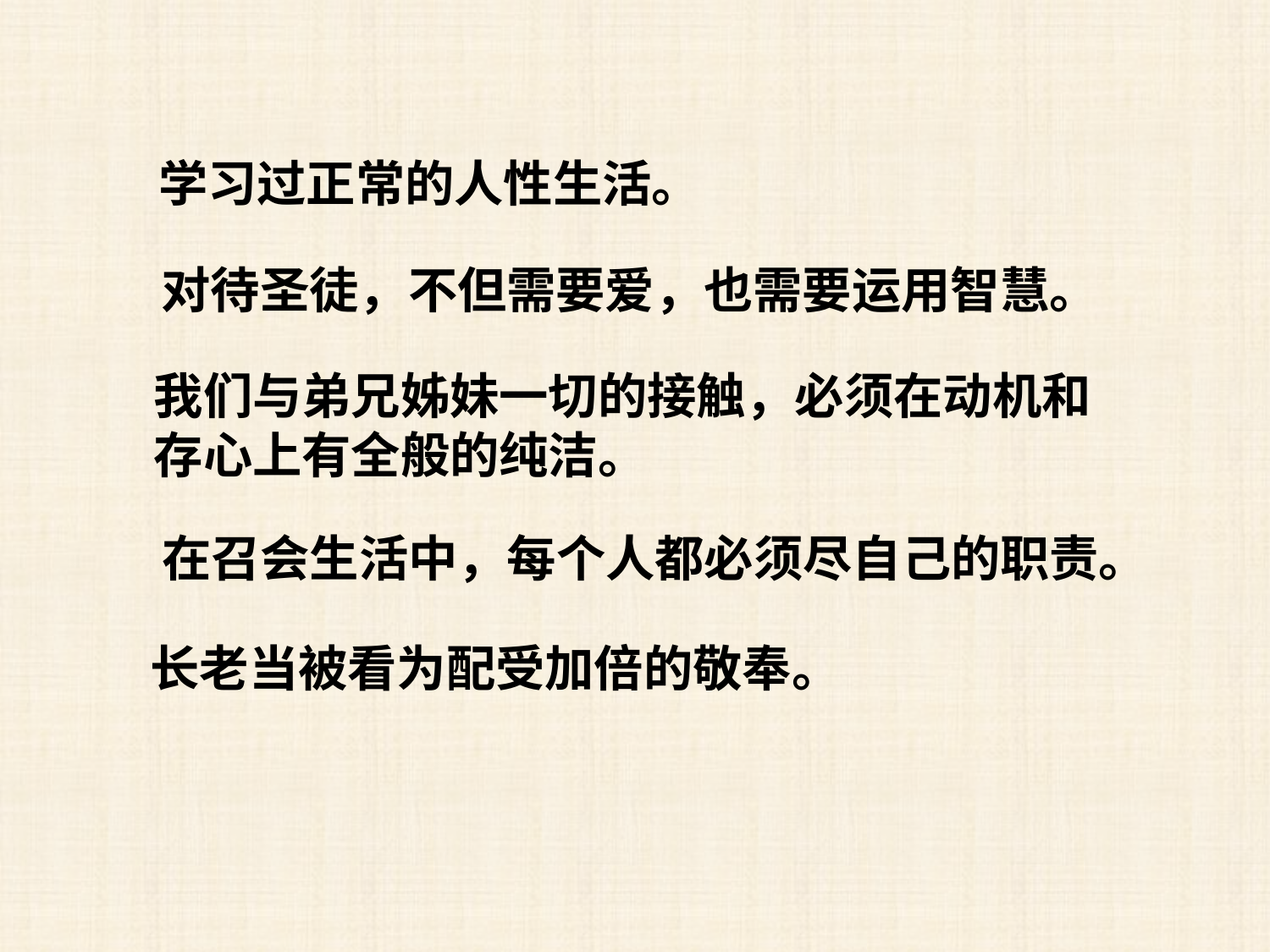

学习过正常的人性生活。
对待圣徒，不但需要爱，也需要运用智慧。
我们与弟兄姊妹一切的接触，必须在动机和存心上有全般的纯洁。
在召会生活中，每个人都必须尽自己的职责。
长老当被看为配受加倍的敬奉。